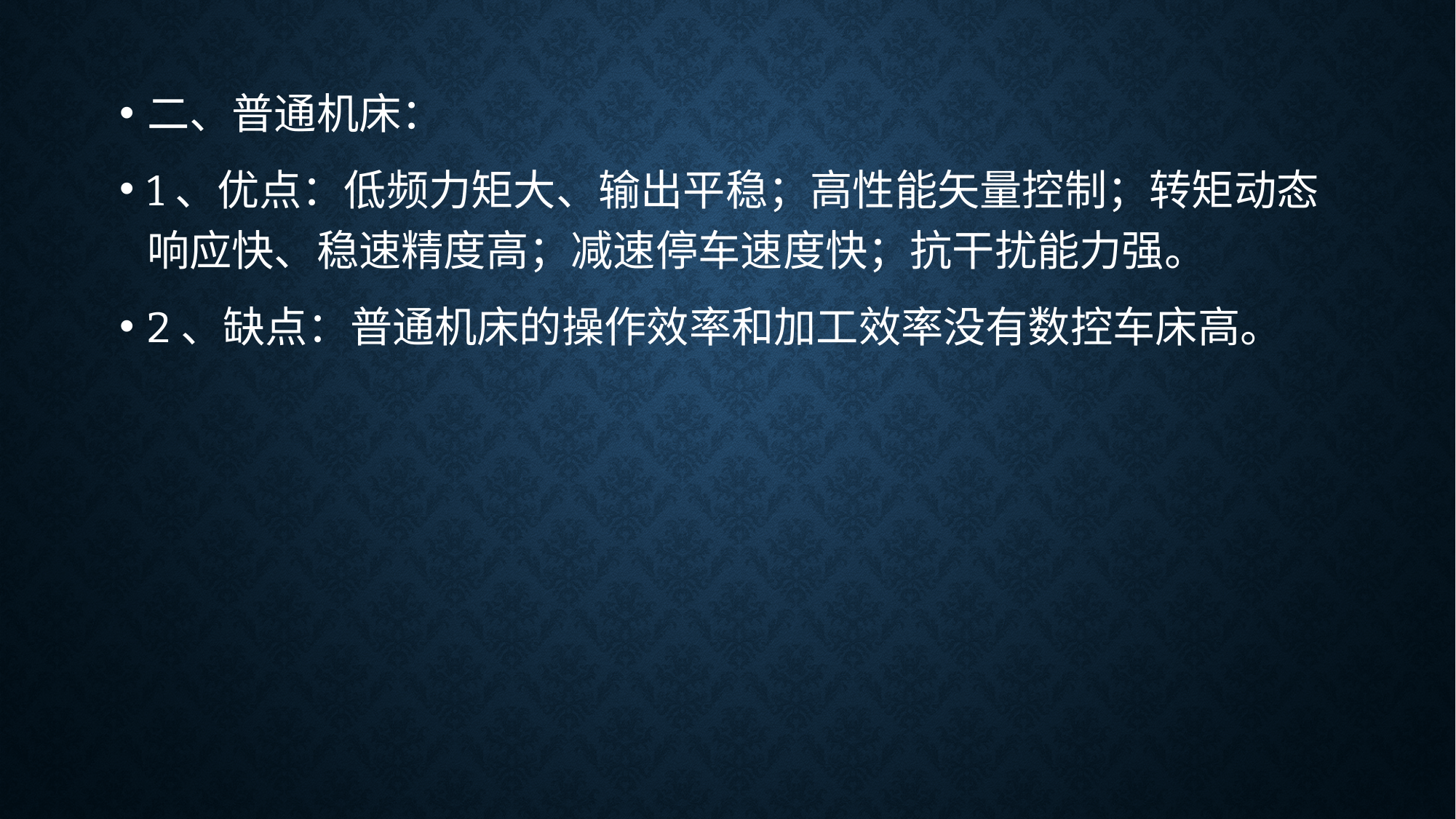

二、普通机床：
1、优点：低频力矩大、输出平稳；高性能矢量控制；转矩动态响应快、稳速精度高；减速停车速度快；抗干扰能力强。
2、缺点：普通机床的操作效率和加工效率没有数控车床高。